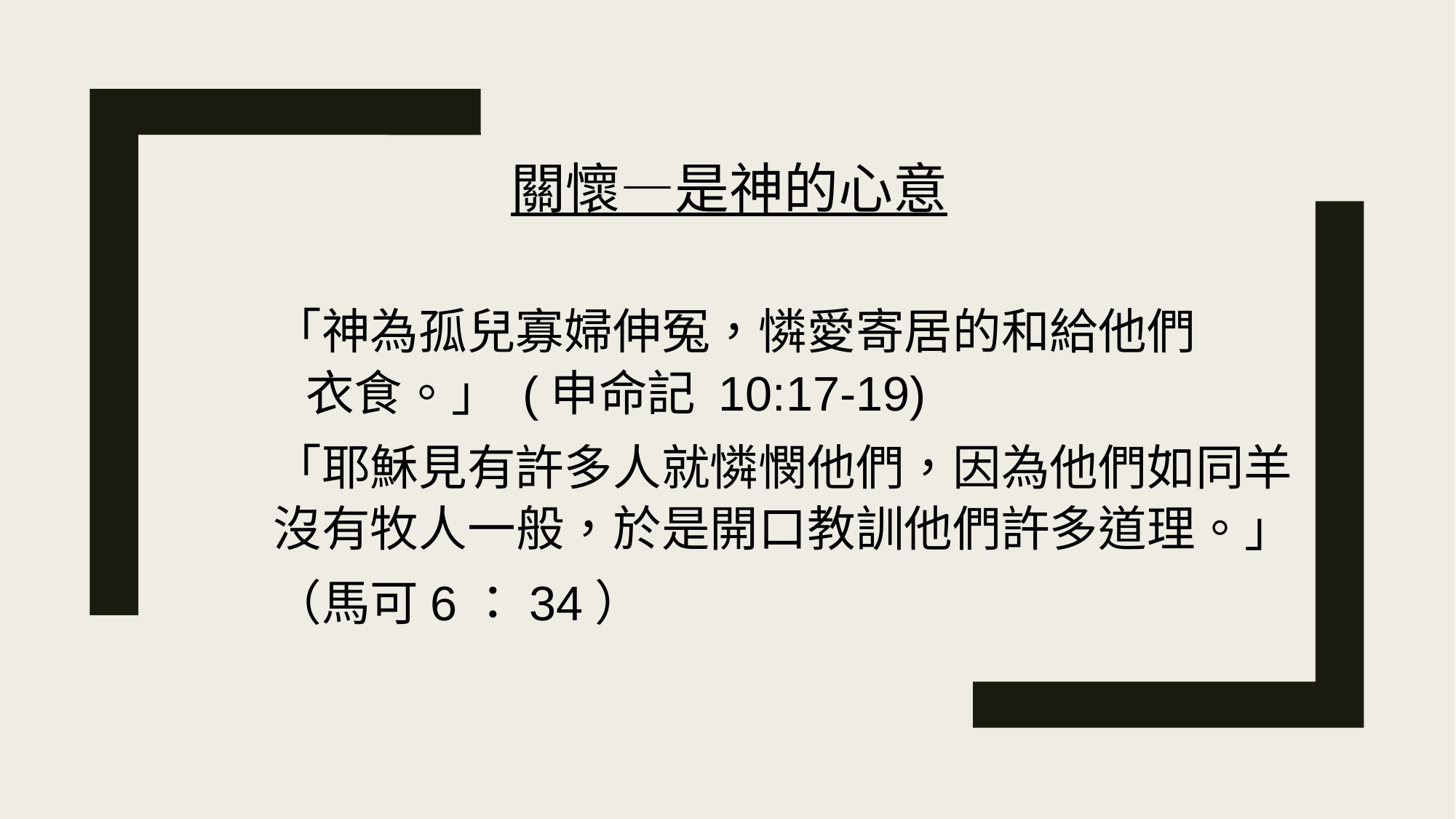

關懷—是神的心意

	「神為孤兒寡婦伸冤，憐愛寄居的和給他們
	   衣食。」 (申命記 10:17-19)
	「耶穌見有許多人就憐憫他們，因為他們如同羊	沒有牧人一般，於是開口教訓他們許多道理。」
	（馬可6：34）